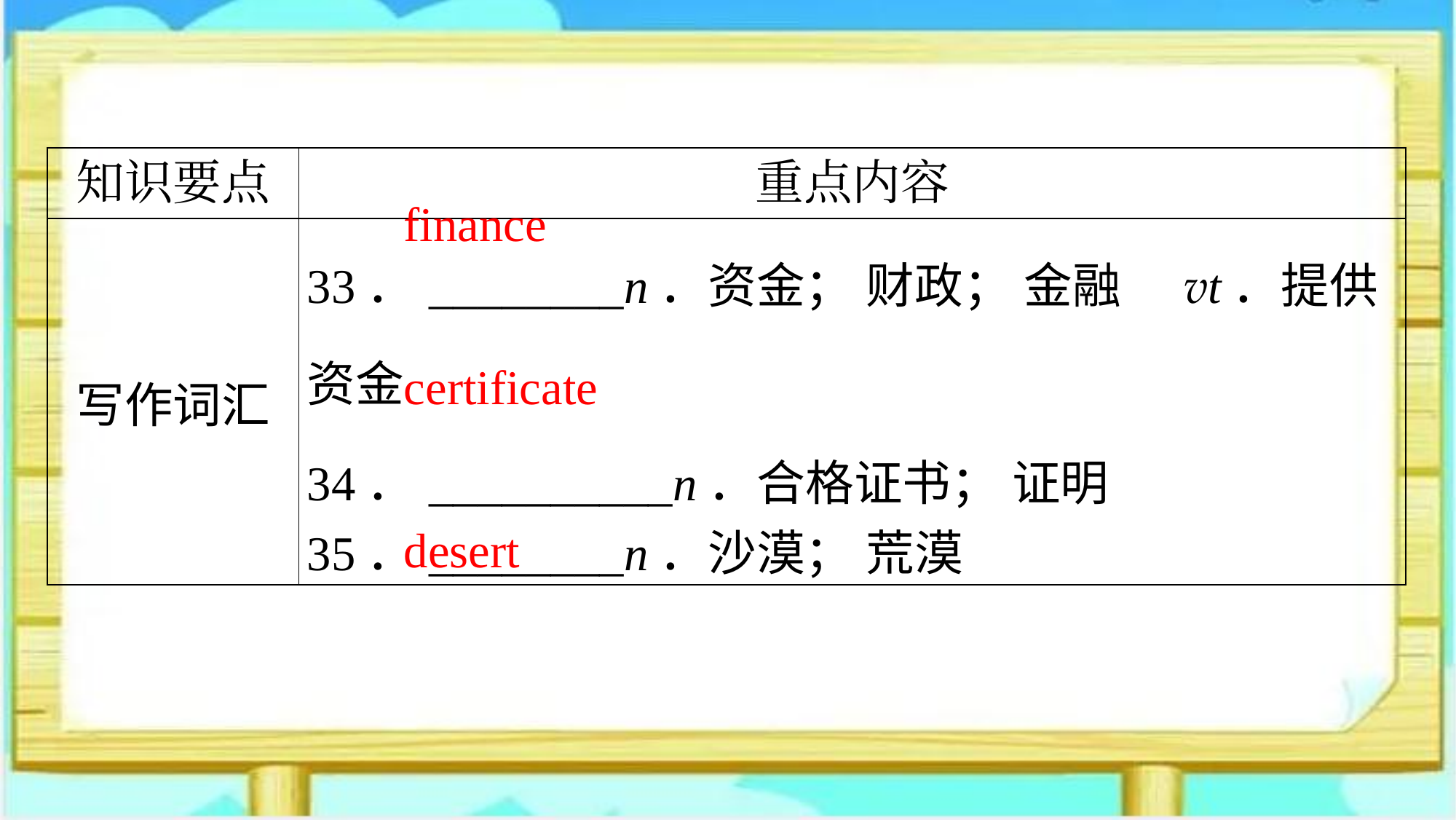

| 知识要点 | 重点内容 |
| --- | --- |
| 写作词汇 | 33．\_\_\_\_\_\_\_\_n．资金； 财政； 金融　vt．提供资金 34．\_\_\_\_\_\_\_\_\_\_n．合格证书； 证明 35．\_\_\_\_\_\_\_\_n．沙漠； 荒漠 |
finance

certificate
desert